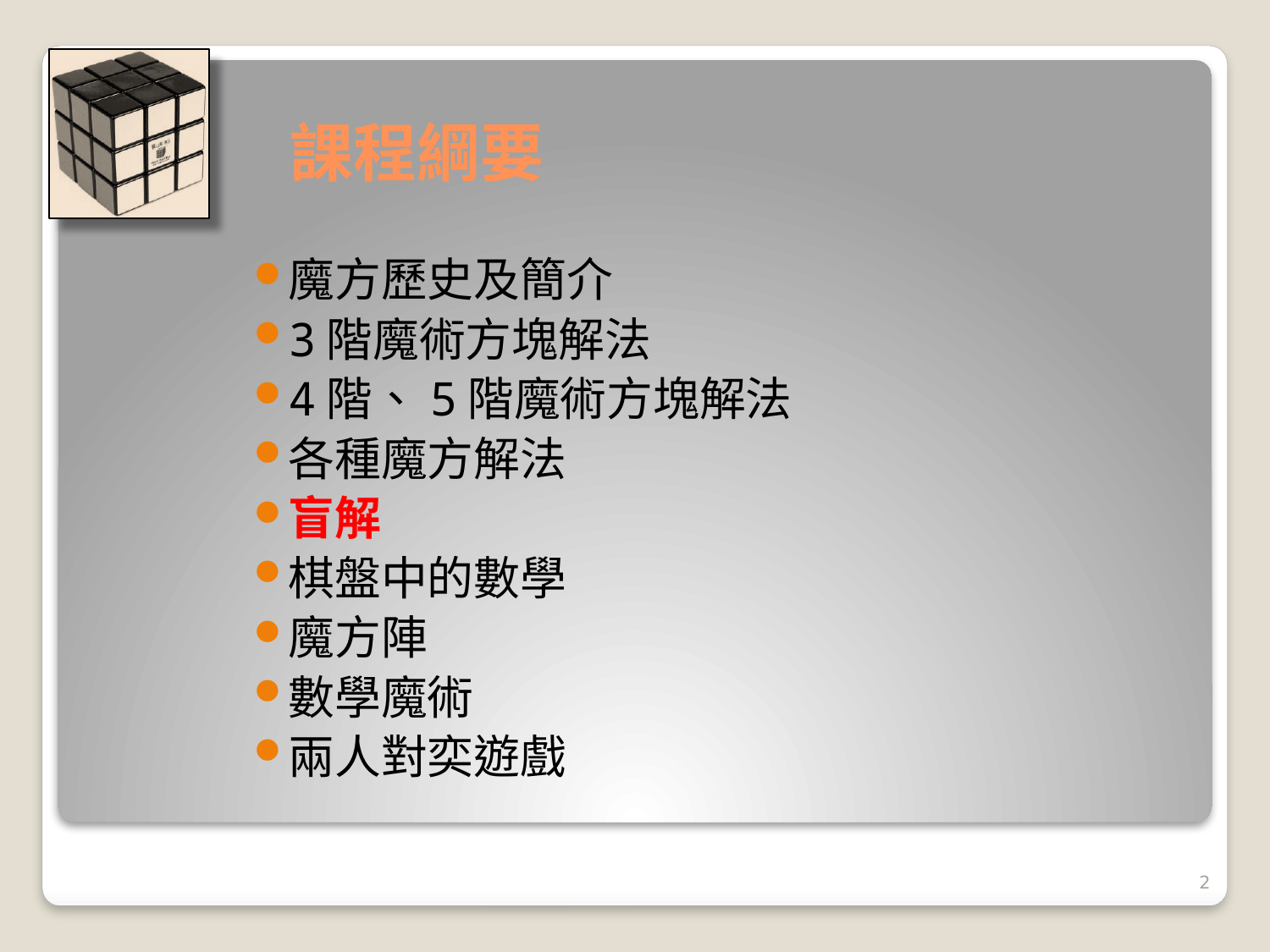

# 課程綱要
魔方歷史及簡介
3階魔術方塊解法
4階、5階魔術方塊解法
各種魔方解法
盲解
棋盤中的數學
魔方陣
數學魔術
兩人對奕遊戲

2